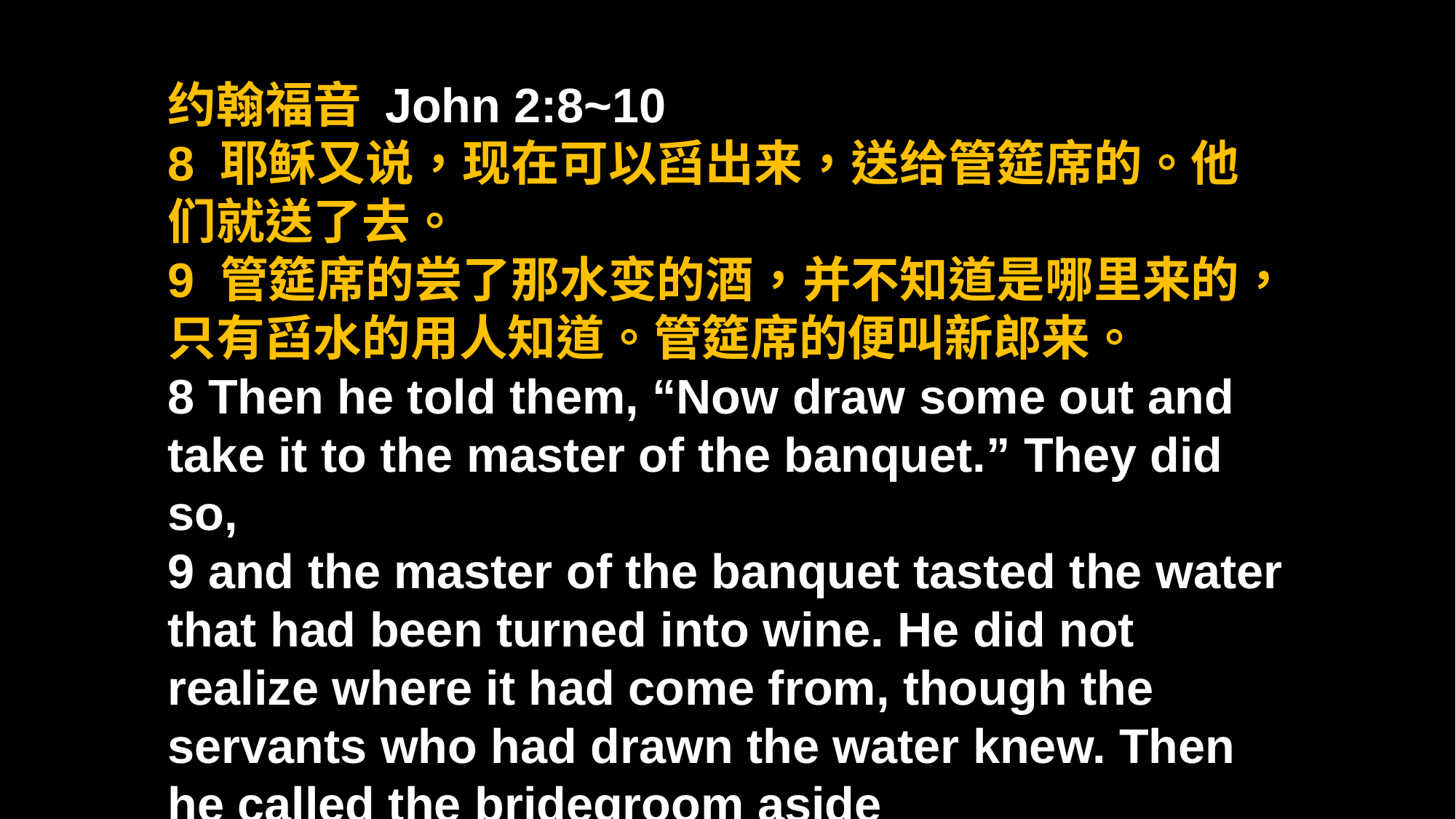

约翰福音 John 2:8~10
8 耶稣又说，现在可以舀出来，送给管筵席的。他们就送了去。
9 管筵席的尝了那水变的酒，并不知道是哪里来的，只有舀水的用人知道。管筵席的便叫新郎来。
8 Then he told them, “Now draw some out and take it to the master of the banquet.” They did so,
9 and the master of the banquet tasted the water that had been turned into wine. He did not realize where it had come from, though the servants who had drawn the water knew. Then he called the bridegroom aside